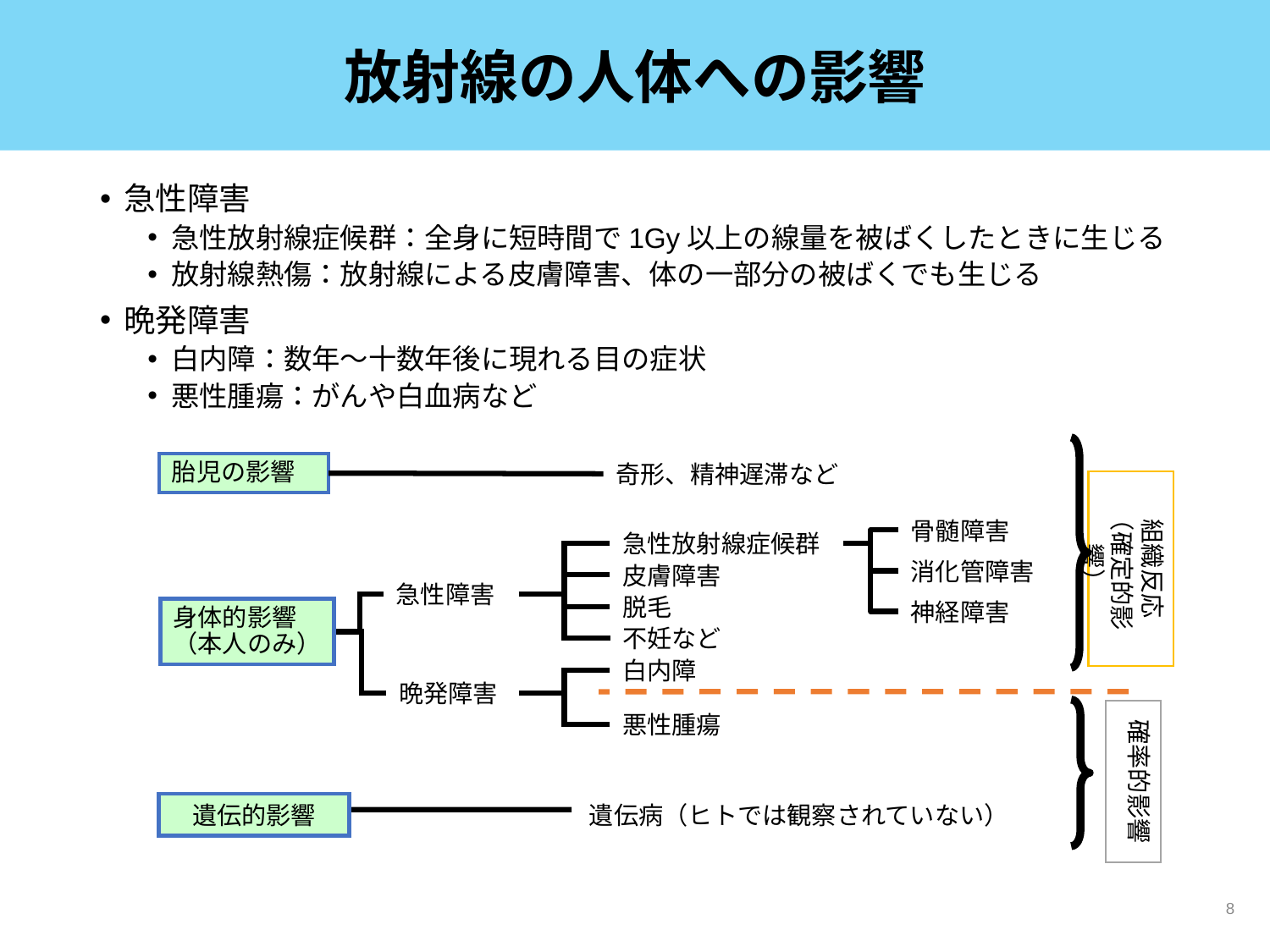

# 放射線の人体への影響
急性障害
急性放射線症候群：全身に短時間で1Gy以上の線量を被ばくしたときに生じる
放射線熱傷：放射線による皮膚障害、体の一部分の被ばくでも生じる
晩発障害
白内障：数年〜十数年後に現れる目の症状
悪性腫瘍：がんや白血病など

奇形、精神遅滞など
胎児の影響
組織反応
（確定的影響）
骨髄障害
急性放射線症候群
消化管障害
皮膚障害
急性障害
脱毛
神経障害
身体的影響
（本人のみ）
不妊など
白内障
晩発障害

確率的影響
悪性腫瘍
遺伝病（ヒトでは観察されていない）
遺伝的影響

8